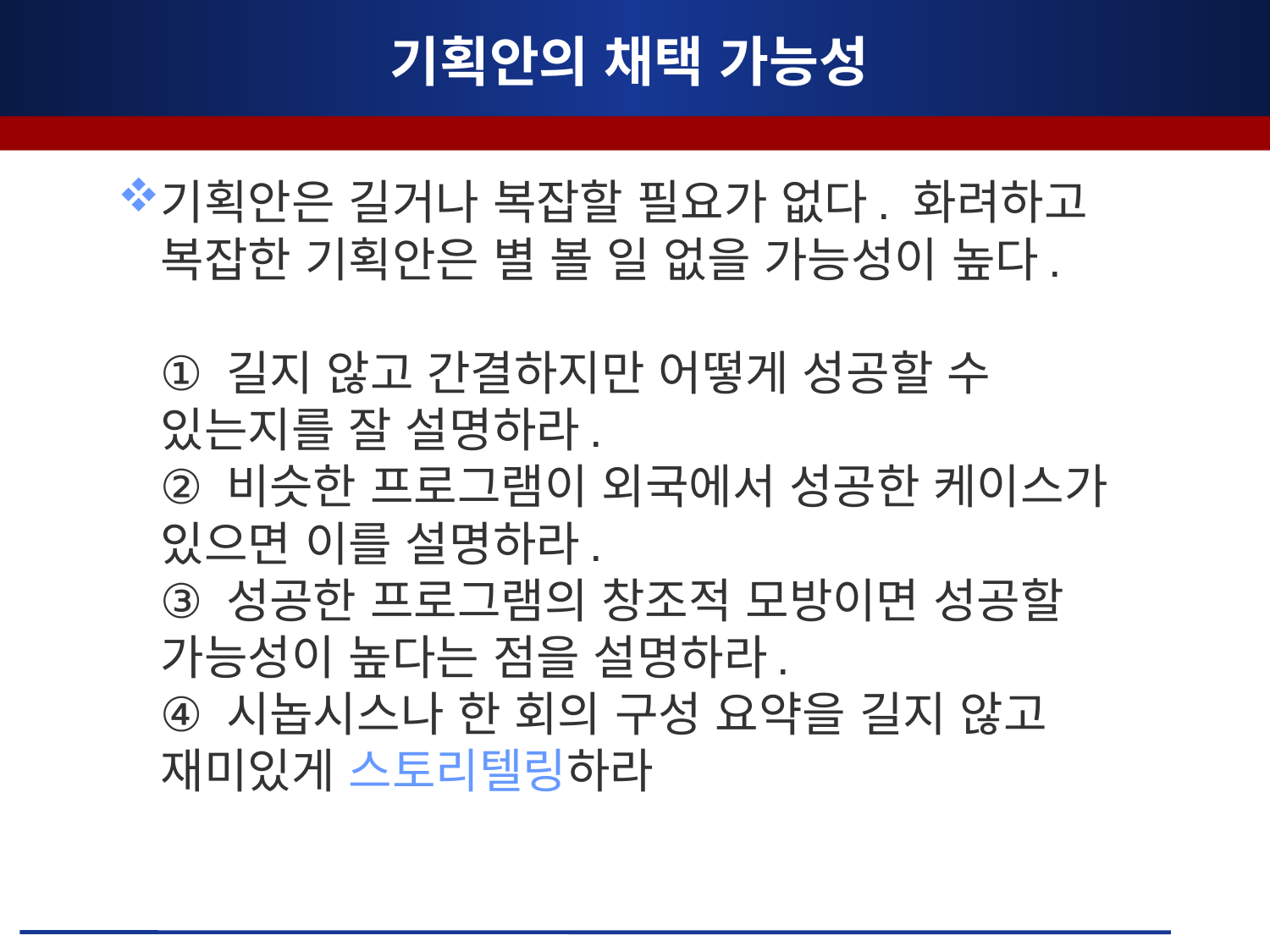

# 기획안의 채택 가능성
기획안은 길거나 복잡할 필요가 없다. 화려하고 복잡한 기획안은 별 볼 일 없을 가능성이 높다.
① 길지 않고 간결하지만 어떻게 성공할 수 있는지를 잘 설명하라.
② 비슷한 프로그램이 외국에서 성공한 케이스가 있으면 이를 설명하라.
③ 성공한 프로그램의 창조적 모방이면 성공할 가능성이 높다는 점을 설명하라.
④ 시놉시스나 한 회의 구성 요약을 길지 않고 재미있게 스토리텔링하라